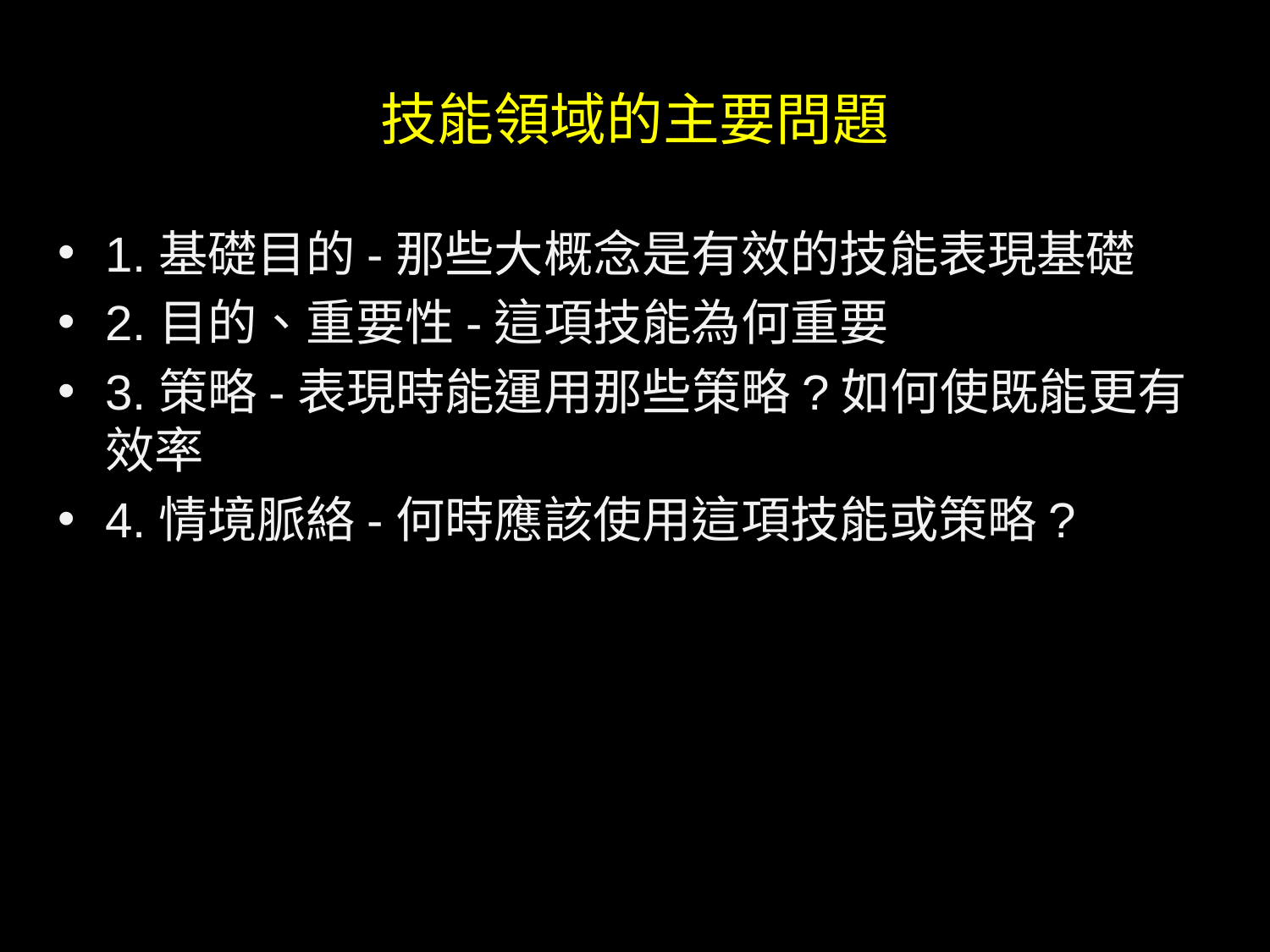

# 技能領域的主要問題
1.基礎目的-那些大概念是有效的技能表現基礎
2.目的、重要性-這項技能為何重要
3.策略-表現時能運用那些策略?如何使既能更有效率
4.情境脈絡-何時應該使用這項技能或策略?